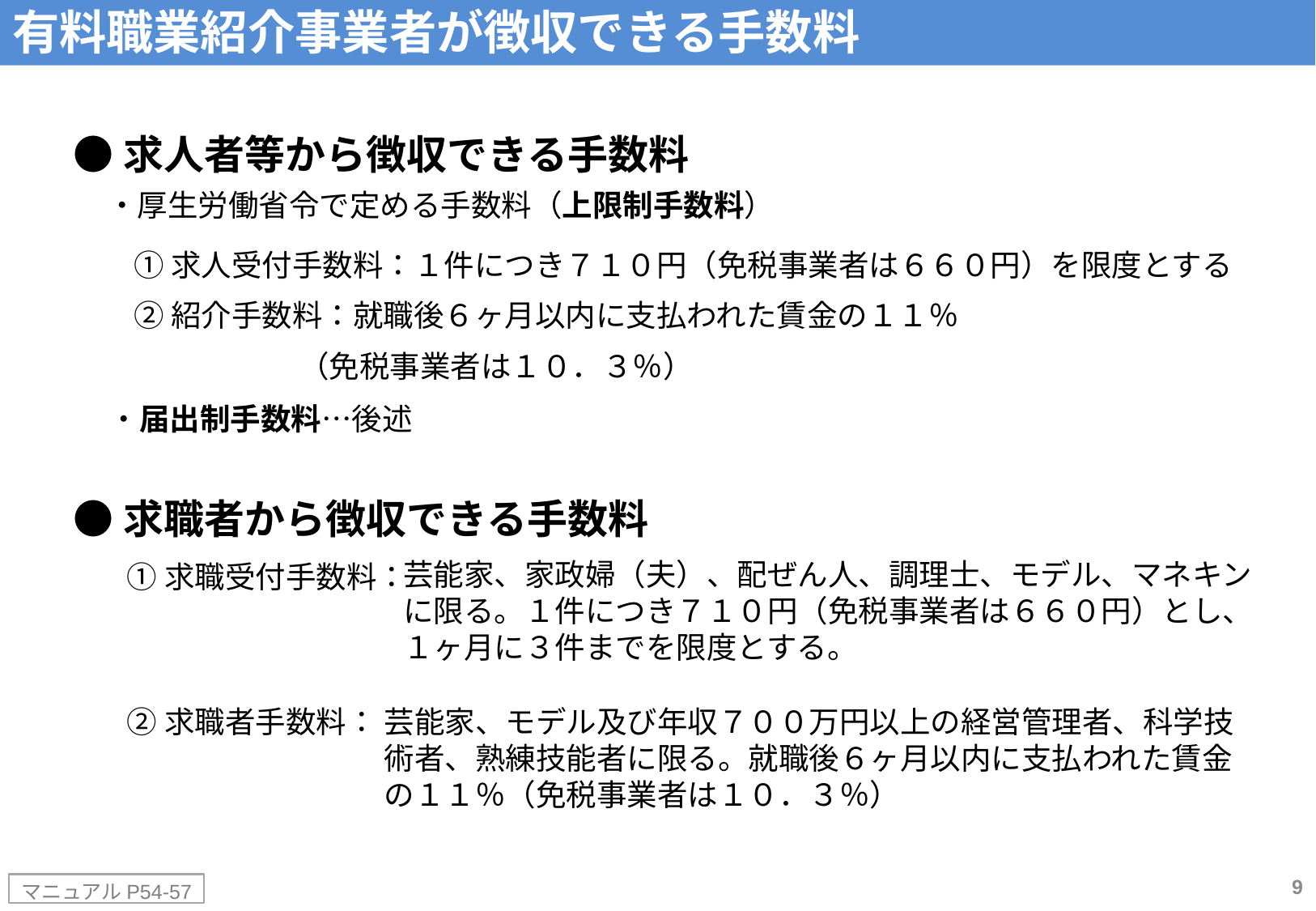

有料職業紹介事業者が徴収できる手数料
●求人者等から徴収できる手数料
・厚生労働省令で定める手数料（上限制手数料）
①求人受付手数料：１件につき７１０円（免税事業者は６６０円）を限度とする
②紹介手数料：就職後６ヶ月以内に支払われた賃金の１１％
                       （免税事業者は１０．３％）
・届出制手数料…後述
●求職者から徴収できる手数料
芸能家、家政婦（夫）、配ぜん人、調理士、モデル、マネキンに限る。１件につき７１０円（免税事業者は６６０円）とし、１ヶ月に３件までを限度とする。
①求職受付手数料：
②求職者手数料：
芸能家、モデル及び年収７００万円以上の経営管理者、科学技術者、熟練技能者に限る。就職後６ヶ月以内に支払われた賃金の１１％（免税事業者は１０．３％）
9
マニュアルP54-57